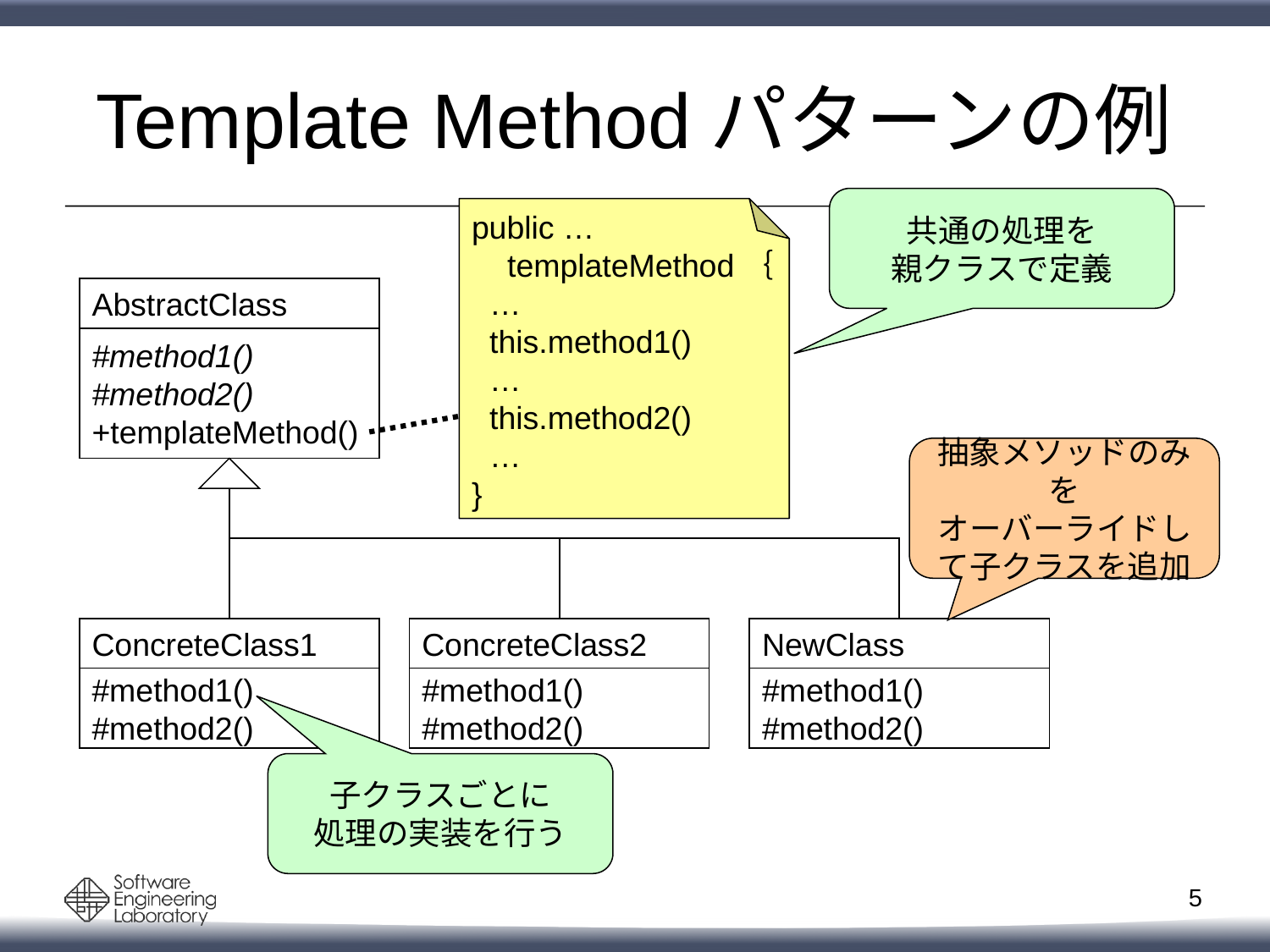

# Template Methodパターンの例
共通の処理を
親クラスで定義
public …
    templateMethod｛
  …
  this.method1()
  …
  this.method2()
  …
}
AbstractClass
#method1()
#method2()
+templateMethod()
抽象メソッドのみを
オーバーライドして子クラスを追加

NewClass
#method1()
#method2()
ConcreteClass1
ConcreteClass2
#method1()
#method2()
#method1()
#method2()
子クラスごとに
処理の実装を行う
5